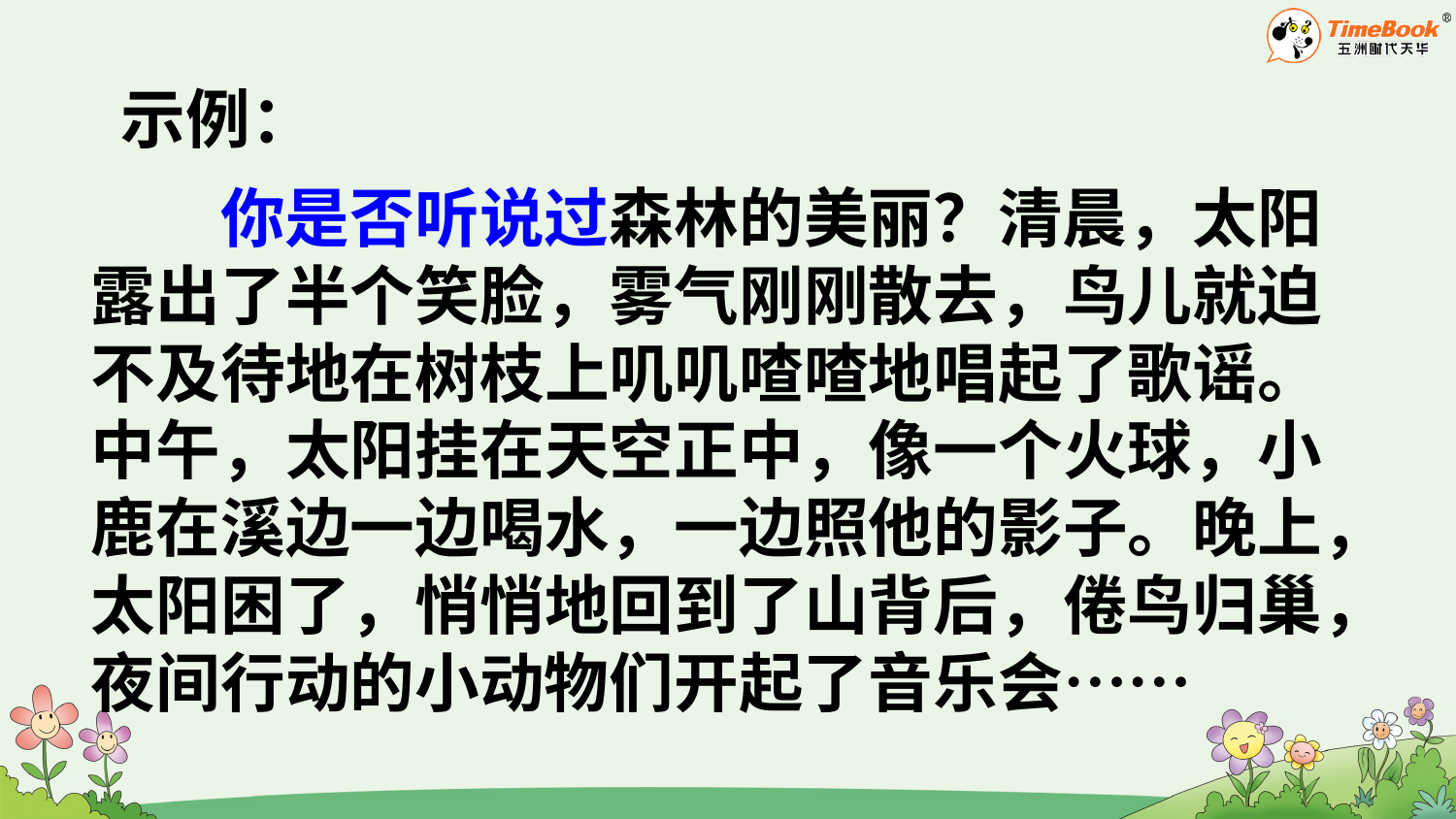

示例：
你是否听说过森林的美丽？清晨，太阳露出了半个笑脸，雾气刚刚散去，鸟儿就迫不及待地在树枝上叽叽喳喳地唱起了歌谣。中午，太阳挂在天空正中，像一个火球，小鹿在溪边一边喝水，一边照他的影子。晚上，太阳困了，悄悄地回到了山背后，倦鸟归巢，夜间行动的小动物们开起了音乐会……